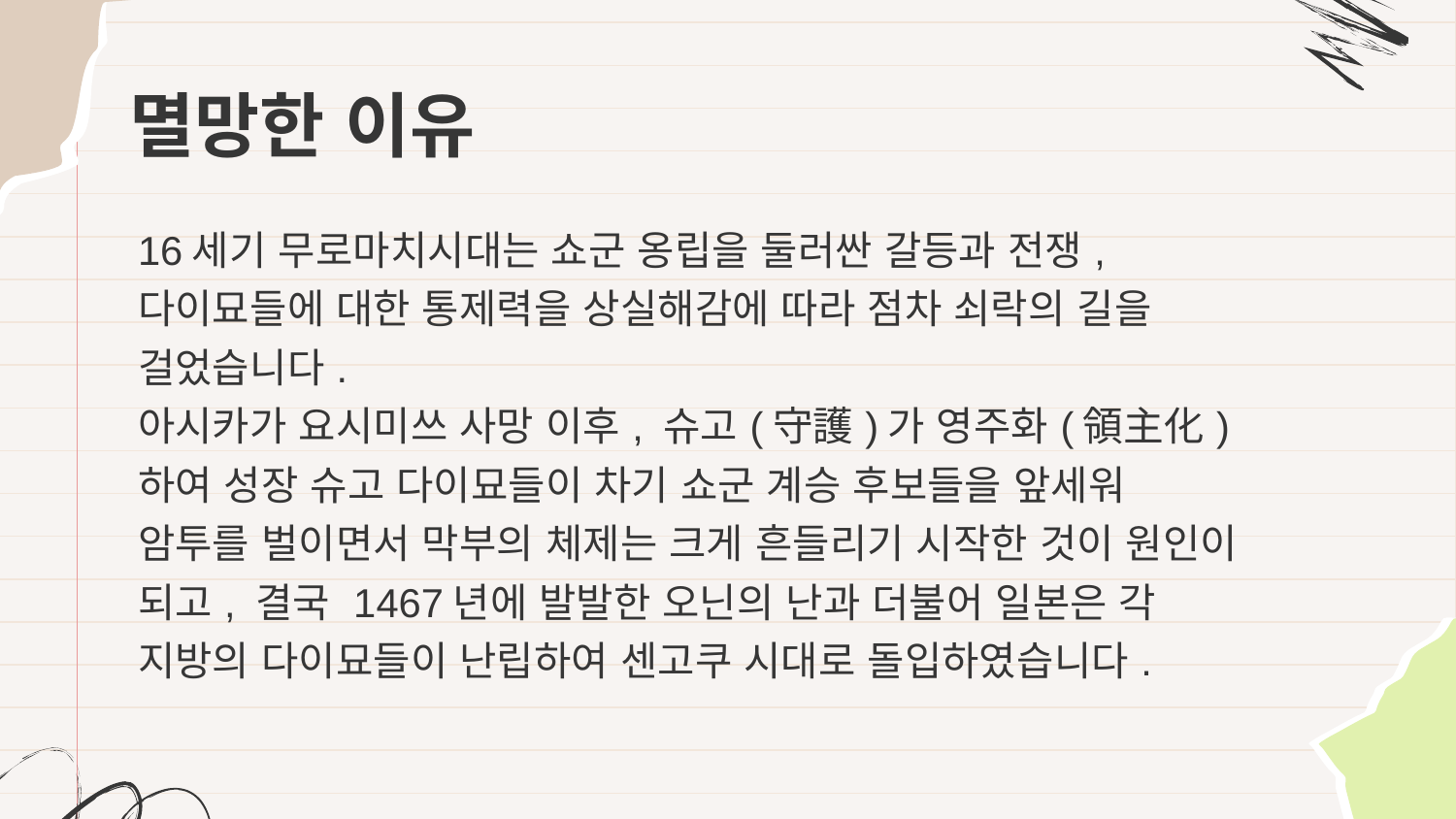

# 멸망한 이유
| 16세기 무로마치시대는 쇼군 옹립을 둘러싼 갈등과 전쟁, 다이묘들에 대한 통제력을 상실해감에 따라 점차 쇠락의 길을 걸었습니다. 아시카가 요시미쓰 사망 이후, 슈고(守護)가 영주화(領主化)하여 성장 슈고 다이묘들이 차기 쇼군 계승 후보들을 앞세워 암투를 벌이면서 막부의 체제는 크게 흔들리기 시작한 것이 원인이 되고, 결국 1467년에 발발한 오닌의 난과 더불어 일본은 각 지방의 다이묘들이 난립하여 센고쿠 시대로 돌입하였습니다. |
| --- |